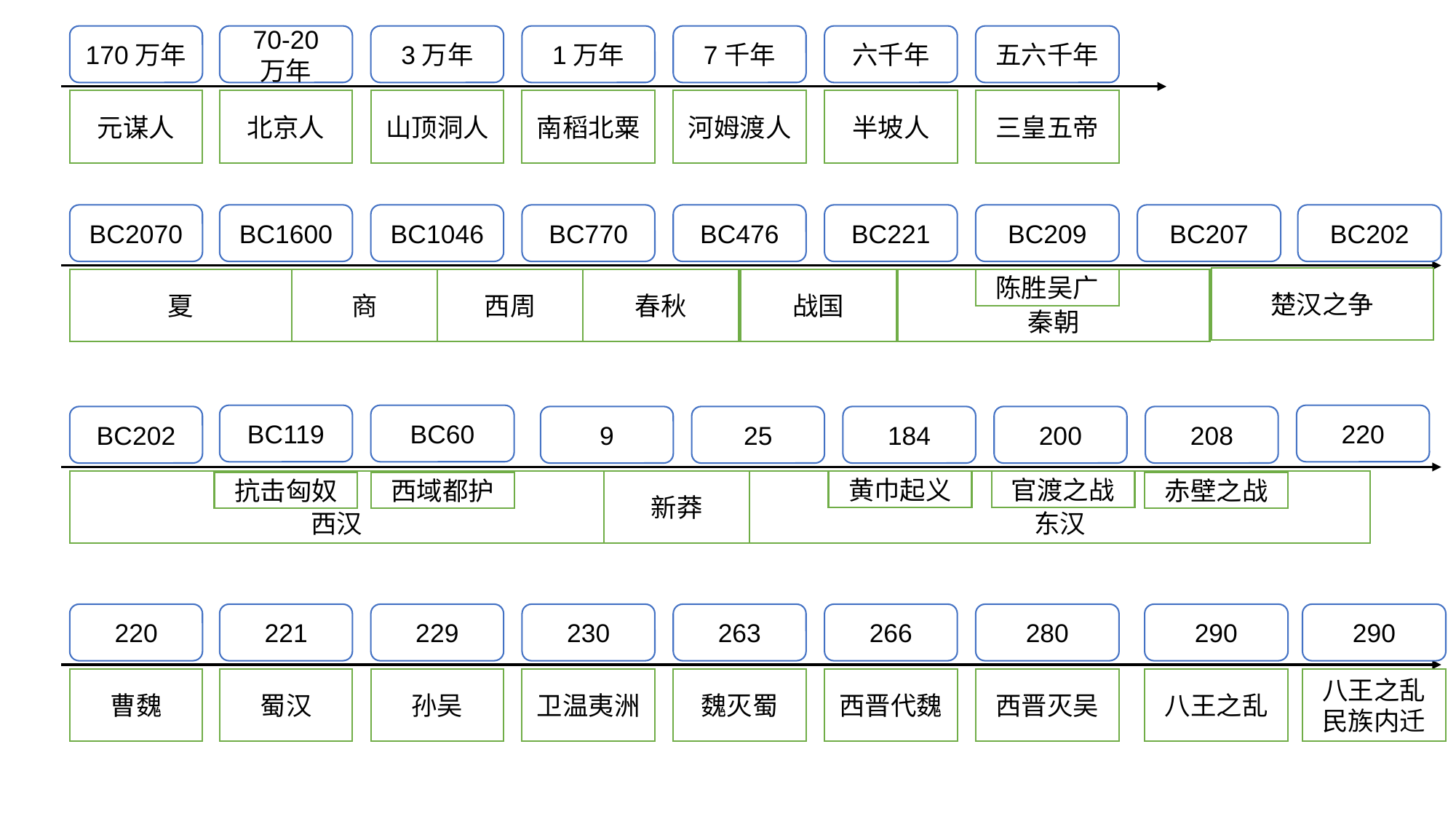

170万年
70-20
万年
3万年
1万年
7千年
六千年
五六千年
元谋人
北京人
山顶洞人
南稻北粟
河姆渡人
半坡人
三皇五帝
BC2070
BC1600
BC1046
BC770
BC476
BC221
BC209
BC207
BC202
楚汉之争
夏
商
西周
春秋
战国

秦朝

陈胜吴广
BC119
BC60
220
BC202
208
9
25
184
200
黄巾起义
官渡之战
新莽

东汉

西汉
抗击匈奴
赤壁之战
西域都护
290
290
220
221
229
230
263
266
280
八王之乱
八王之乱
民族内迁
曹魏
蜀汉
孙吴
卫温夷洲
魏灭蜀
西晋代魏
西晋灭吴